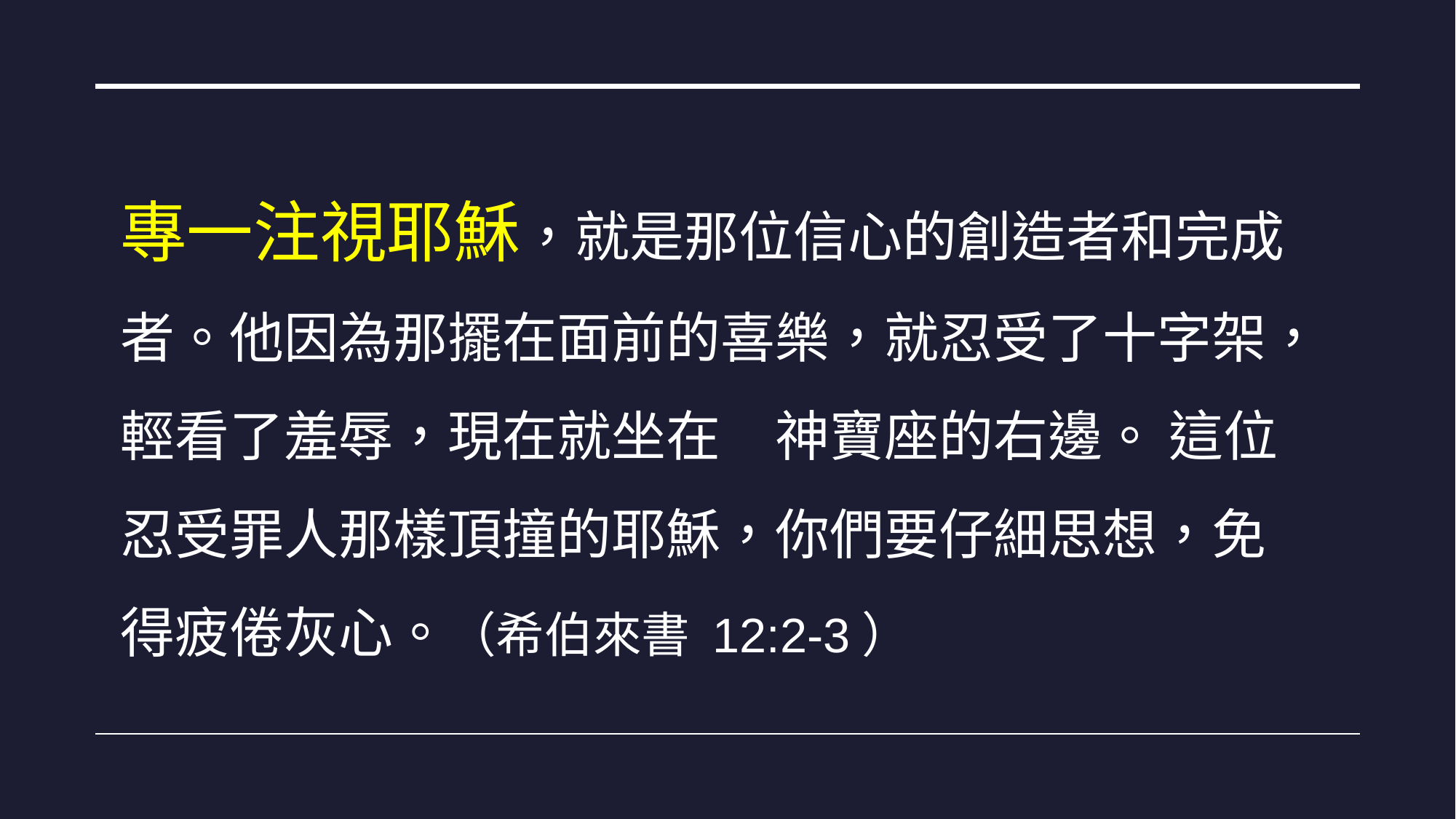

專一注視耶穌，就是那位信心的創造者和完成者。他因為那擺在面前的喜樂，就忍受了十字架，輕看了羞辱，現在就坐在　神寶座的右邊。 這位忍受罪人那樣頂撞的耶穌，你們要仔細思想，免得疲倦灰心。（希伯來書 12:2-3）